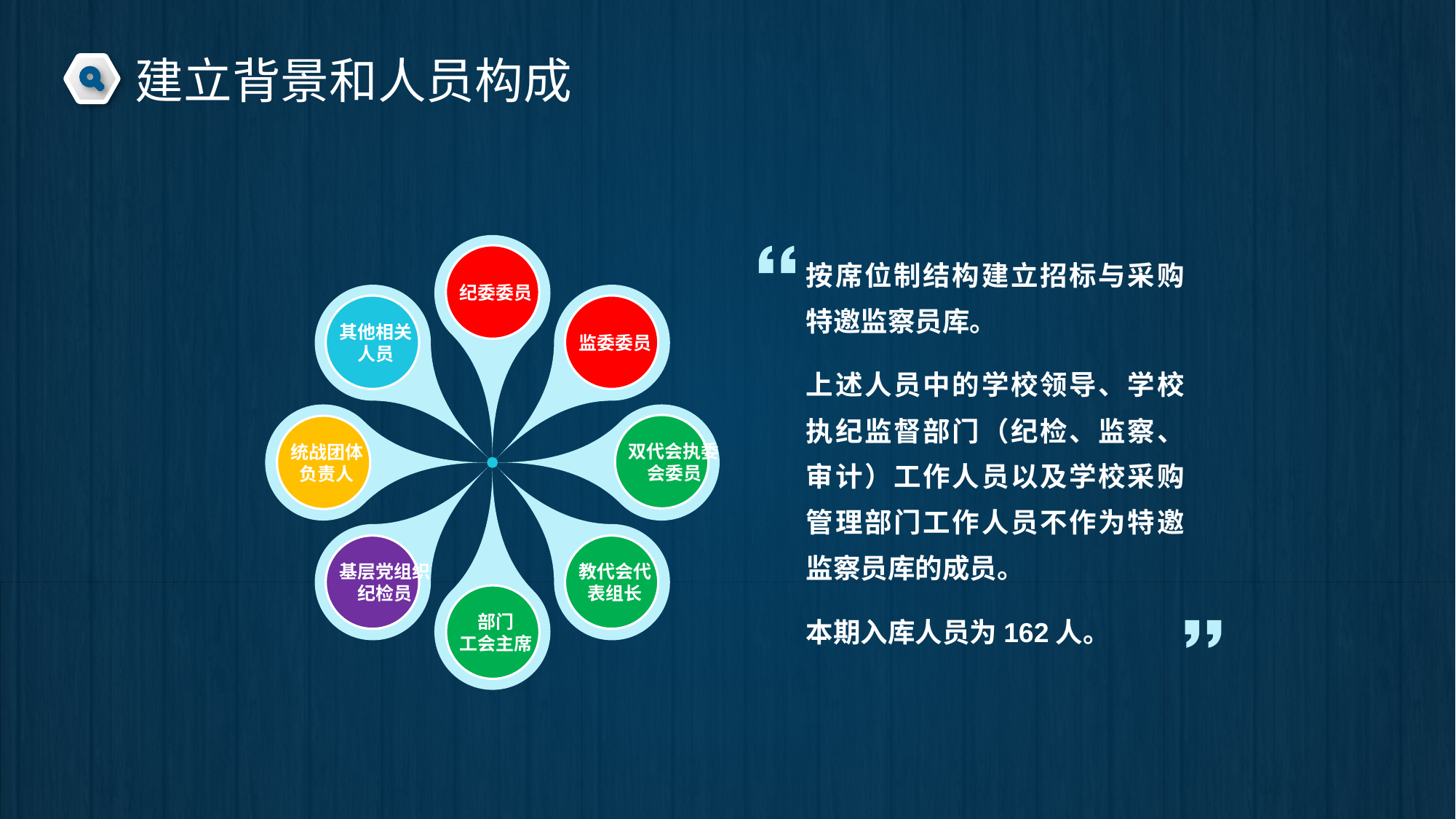

建立背景和人员构成

纪委委员

按席位制结构建立招标与采购特邀监察员库。
上述人员中的学校领导、学校执纪监督部门（纪检、监察、审计）工作人员以及学校采购管理部门工作人员不作为特邀监察员库的成员。
本期入库人员为162人。

其他相关
人员
监委委员

双代会执委
会委员
统战团体
负责人

基层党组织
纪检员
教代会代
表组长
部门
工会主席